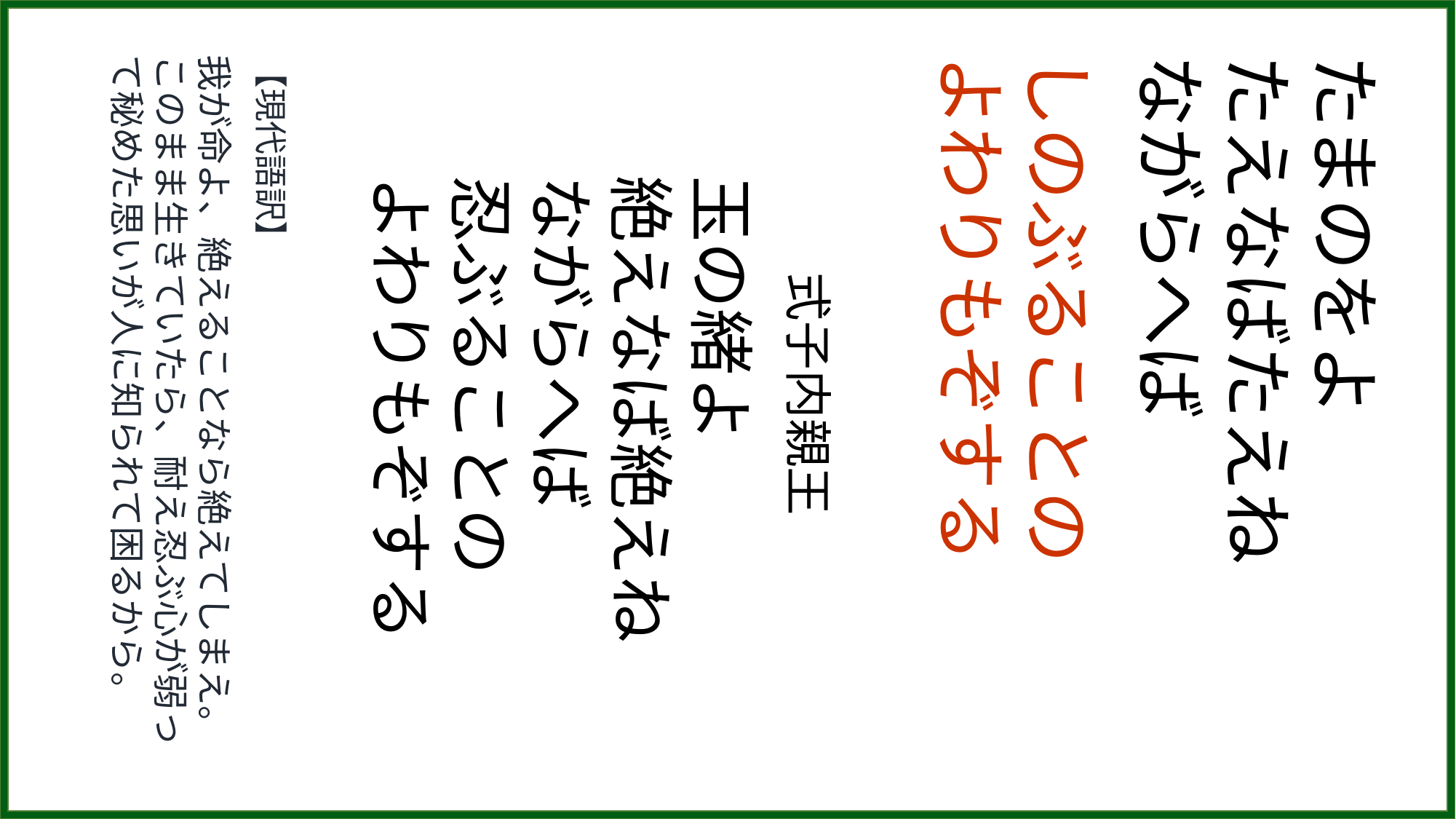

【現代語訳】

我が命よ、絶えることなら絶えてしまえ。
このまま生きていたら、耐え忍ぶ心が弱って秘めた思いが人に知られて困るから。
　　式子内親王

玉の緒よ
絶えなば絶えね
ながらへば
忍ぶることの
よわりもぞする
しのぶることの
よわりもぞする
たまのをよ
たえなばたえね
ながらへば